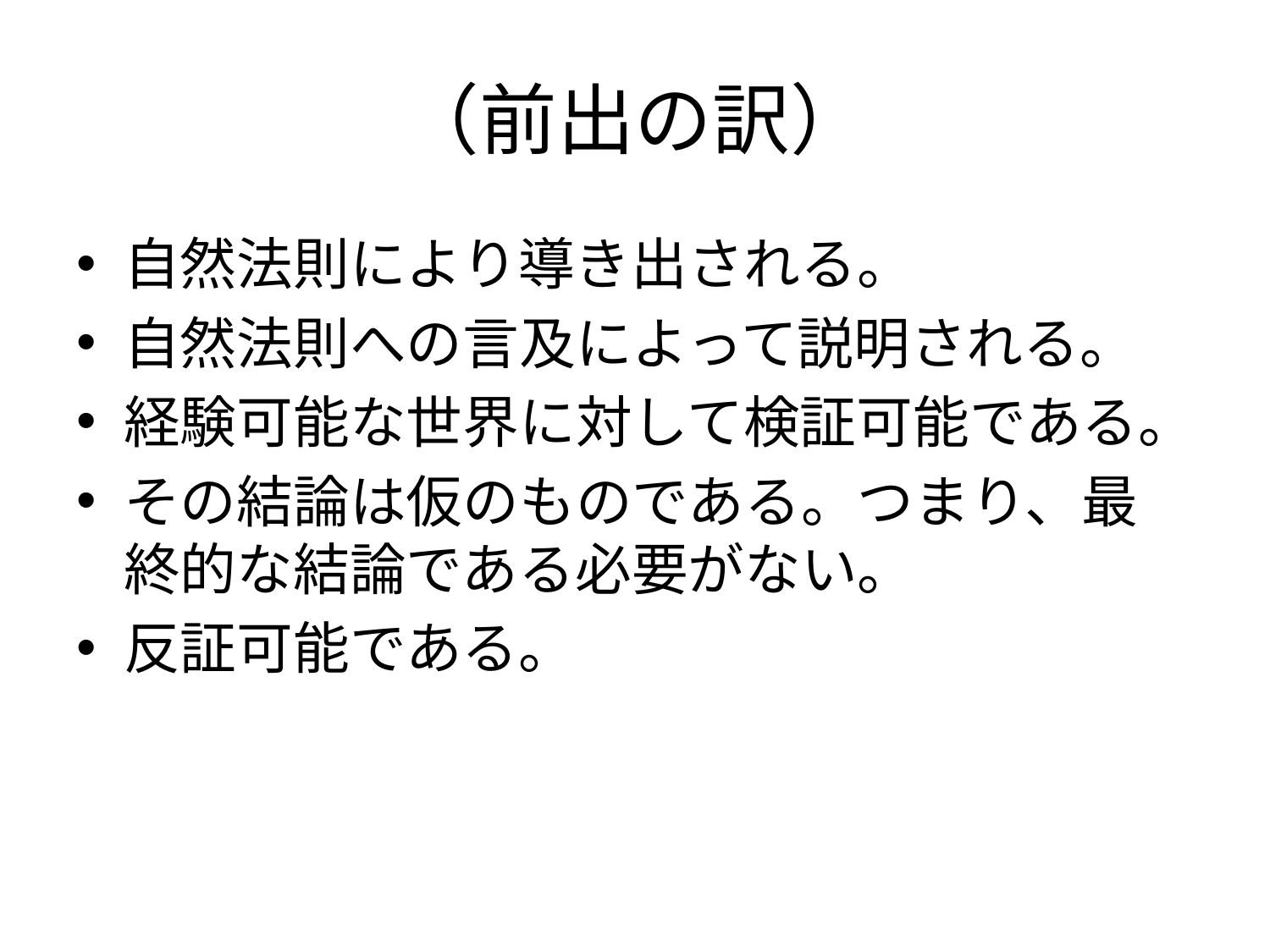

# （前出の訳）
自然法則により導き出される。
自然法則への言及によって説明される。
経験可能な世界に対して検証可能である。
その結論は仮のものである。つまり、最終的な結論である必要がない。
反証可能である。